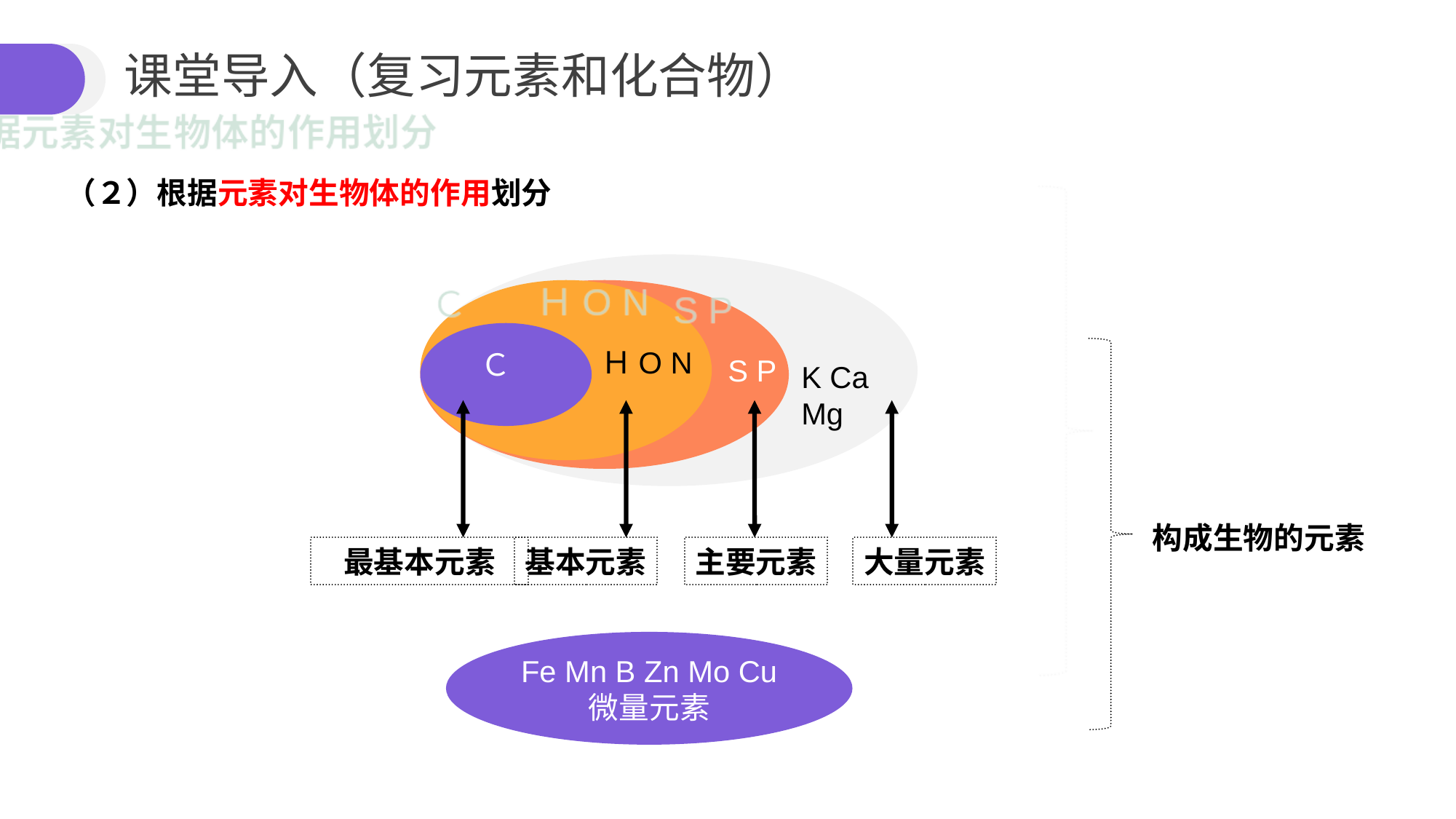

课堂导入（复习元素和化合物）
（２）根据元素对生物体的作用划分

ＨO N
Ｃ
S P

K Ca Mg

构成生物的元素
最基本元素
基本元素
主要元素
大量元素
Fe Mn B Zn Mo Cu
微量元素